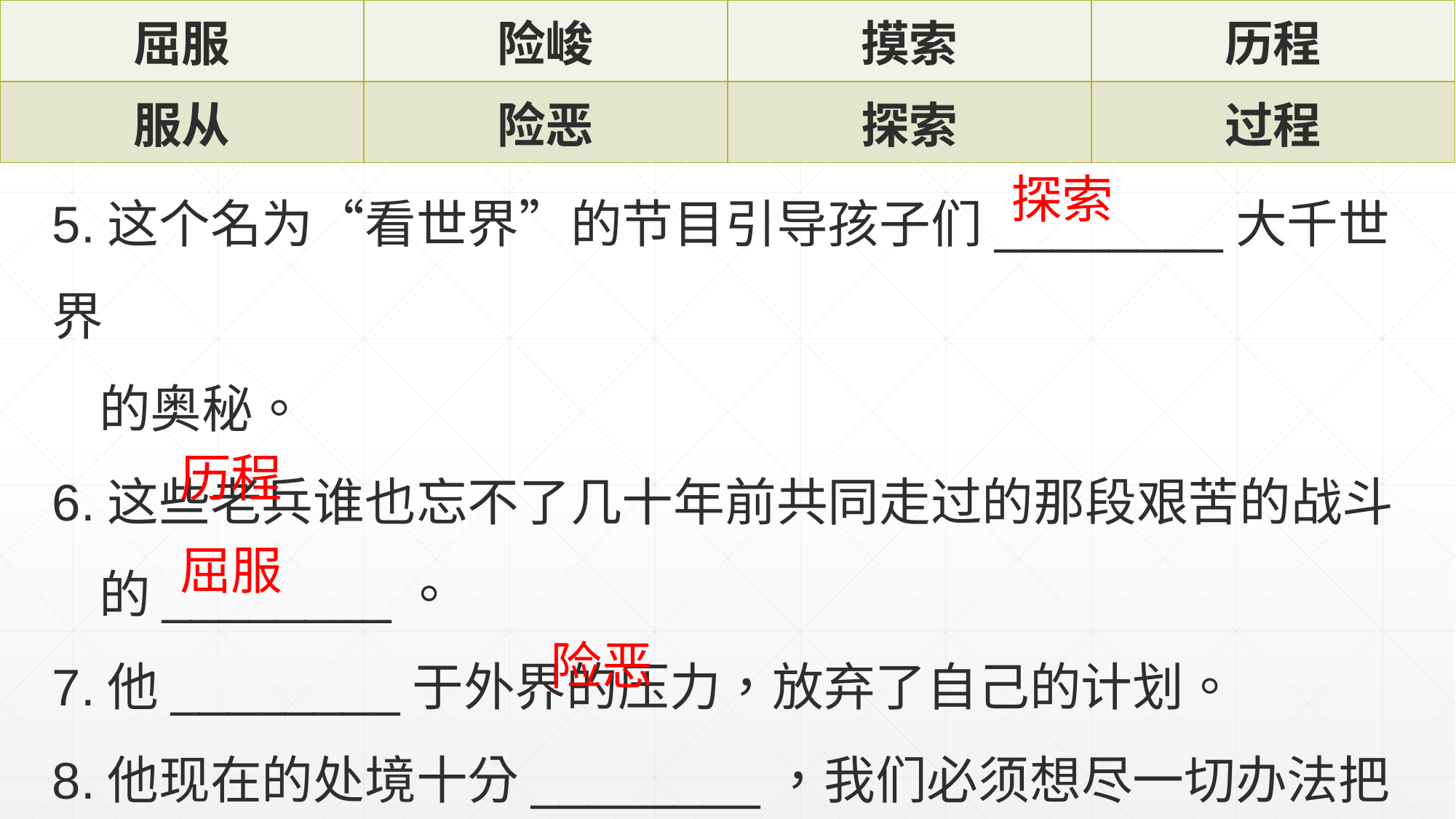

| 屈服 | 险峻 | 摸索 | 历程 |
| --- | --- | --- | --- |
| 服从 | 险恶 | 探索 | 过程 |
5.这个名为“看世界”的节目引导孩子们________大千世界
   的奥秘。
6.这些老兵谁也忘不了几十年前共同走过的那段艰苦的战斗
   的________。
7.他________于外界的压力，放弃了自己的计划。
8.他现在的处境十分________，我们必须想尽一切办法把他
   救出来。
探索
历程
屈服
险恶